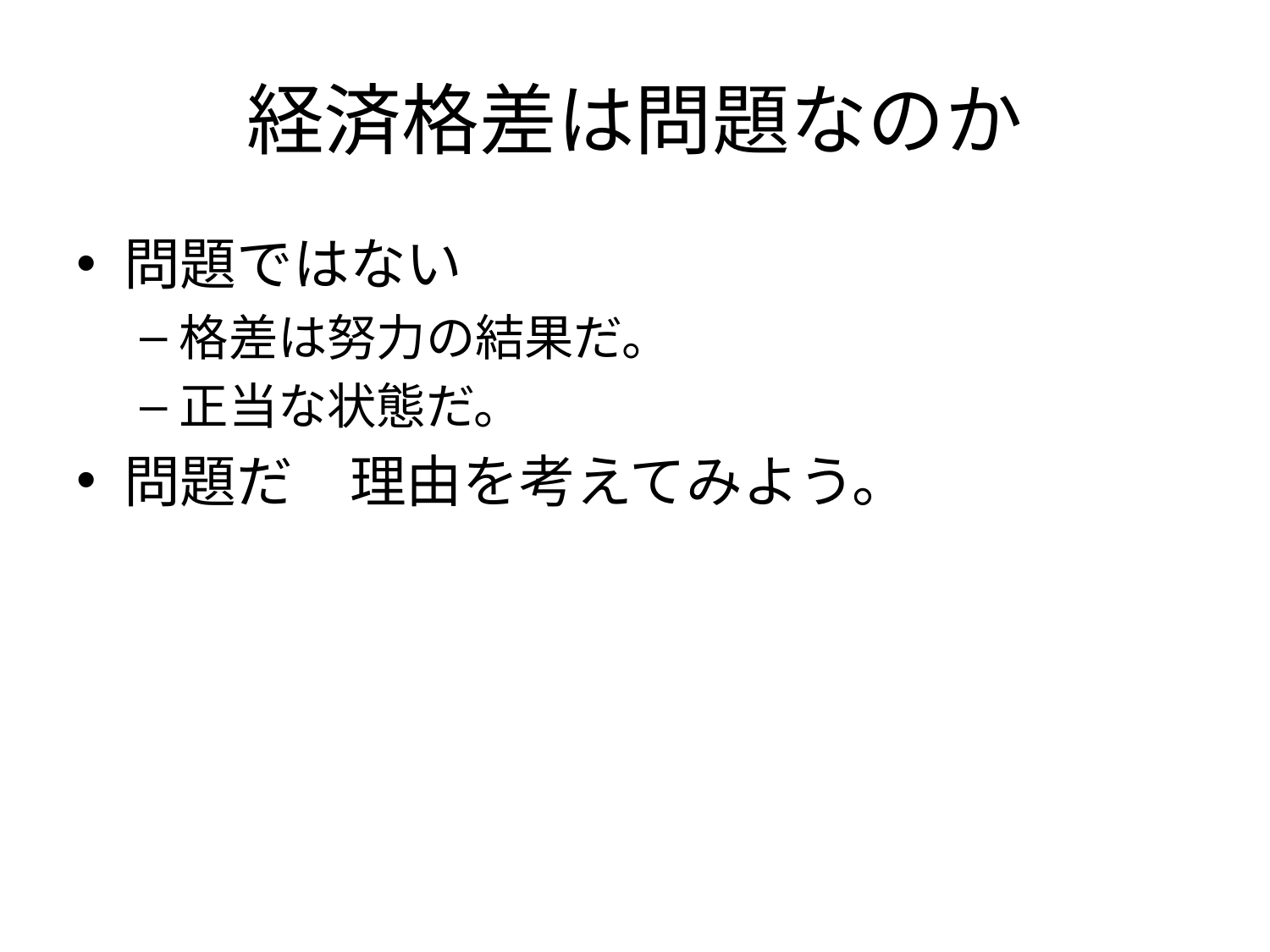

# 経済格差は問題なのか
問題ではない
格差は努力の結果だ。
正当な状態だ。
問題だ　理由を考えてみよう。